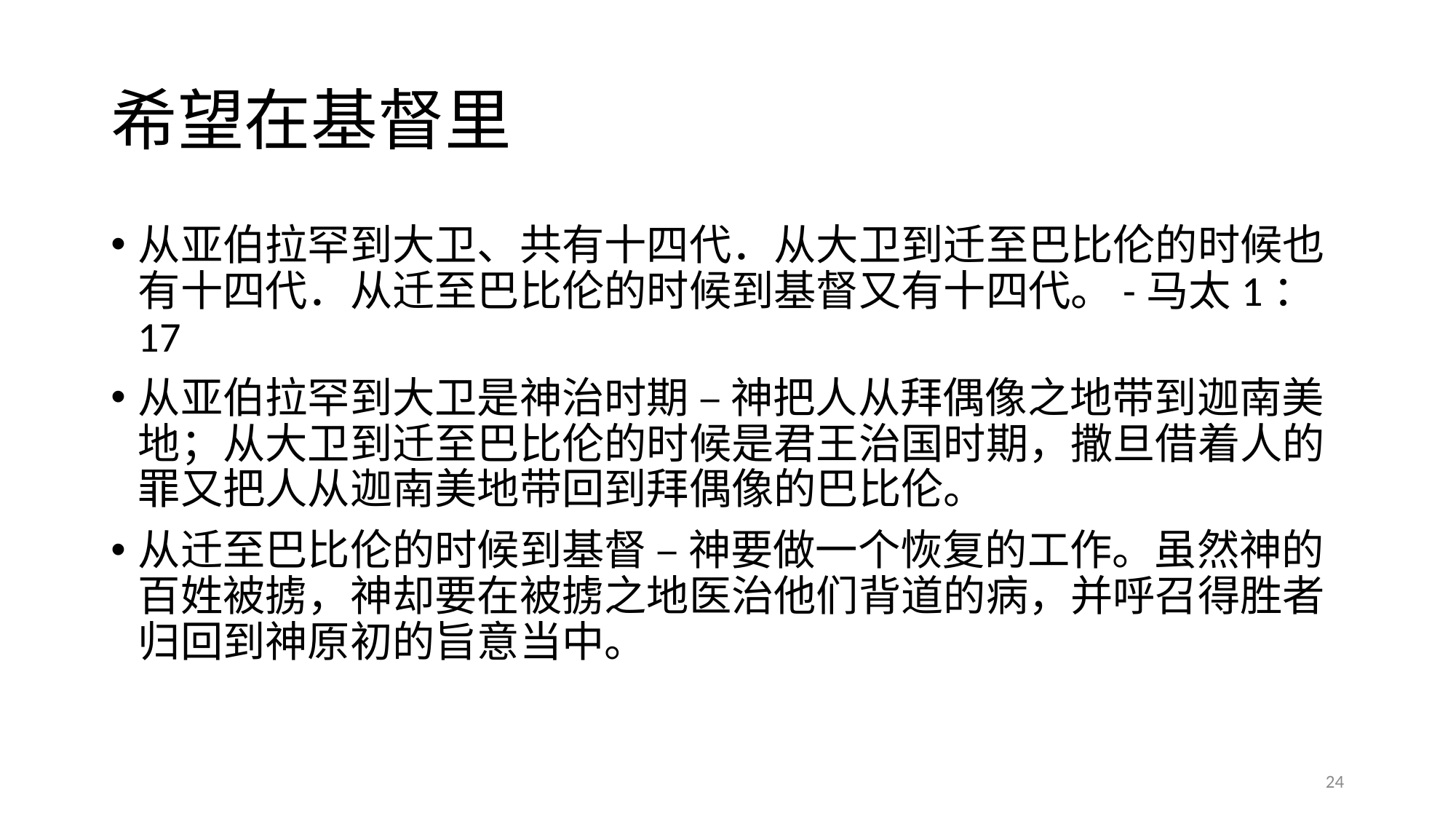

# 希望在基督里
从亚伯拉罕到大卫、共有十四代．从大卫到迁至巴比伦的时候也有十四代．从迁至巴比伦的时候到基督又有十四代。-马太1：17
从亚伯拉罕到大卫是神治时期 – 神把人从拜偶像之地带到迦南美地；从大卫到迁至巴比伦的时候是君王治国时期，撒旦借着人的罪又把人从迦南美地带回到拜偶像的巴比伦。
从迁至巴比伦的时候到基督 – 神要做一个恢复的工作。虽然神的百姓被掳，神却要在被掳之地医治他们背道的病，并呼召得胜者归回到神原初的旨意当中。
24